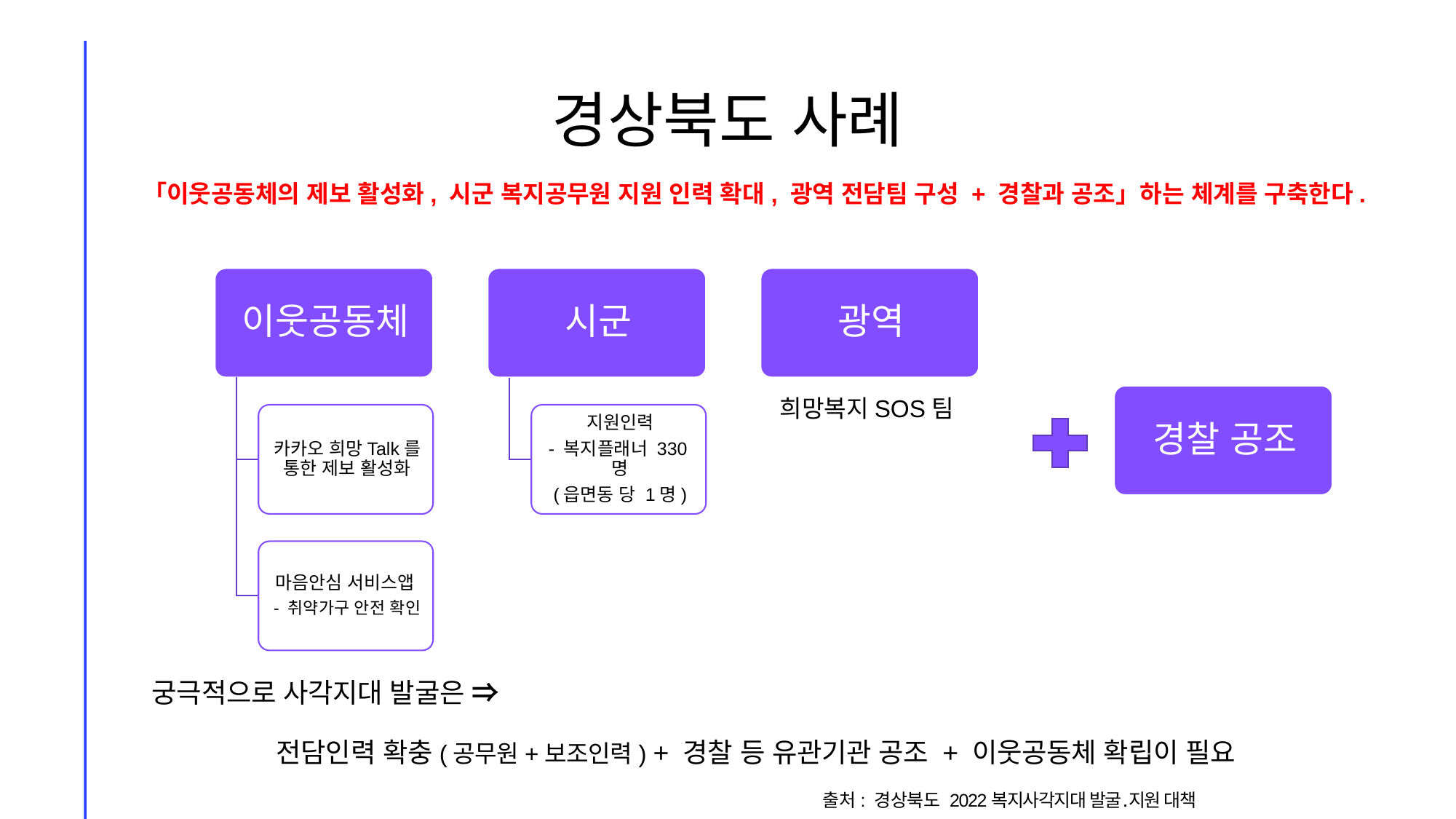

# 경상북도 사례
「이웃공동체의 제보 활성화, 시군 복지공무원 지원 인력 확대, 광역 전담팀 구성 + 경찰과 공조」하는 체계를 구축한다.
이웃공동체
카카오 희망Talk를 통한 제보 활성화
마음안심 서비스앱
- 취약가구 안전 확인
시군
지원인력
- 복지플래너 330명
(읍면동 당 1명)
광역
경찰 공조
희망복지SOS팀

궁극적으로 사각지대 발굴은 ⇒
                전담인력 확충(공무원+보조인력) + 경찰 등 유관기관 공조 + 이웃공동체 확립이 필요
                                                                                                                                           출처: 경상북도 2022복지사각지대 발굴․지원 대책